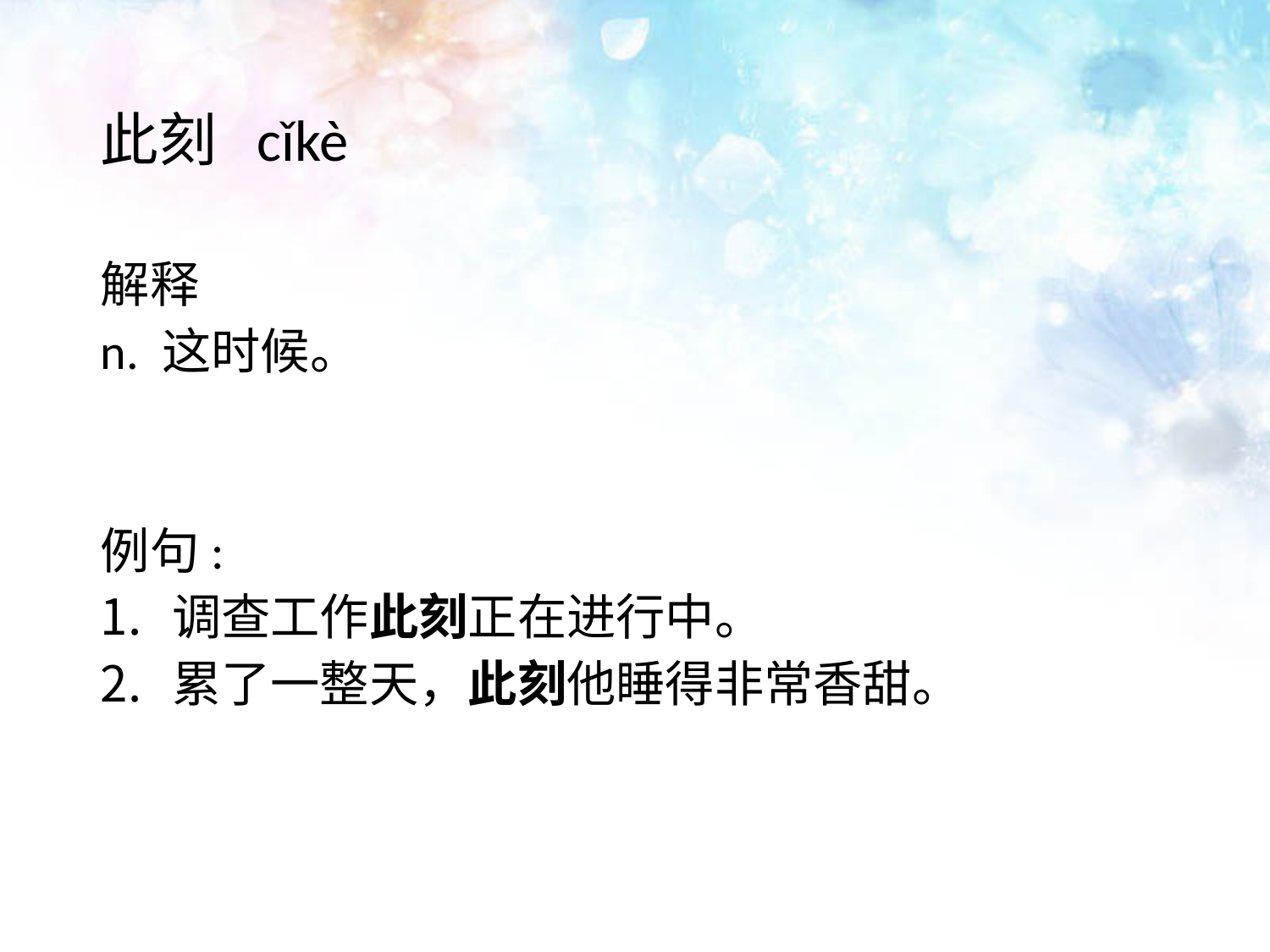

# 此刻  cǐkè
解释
n. 这时候。

例句:
调查工作此刻正在进行中。
累了一整天，此刻他睡得非常香甜。